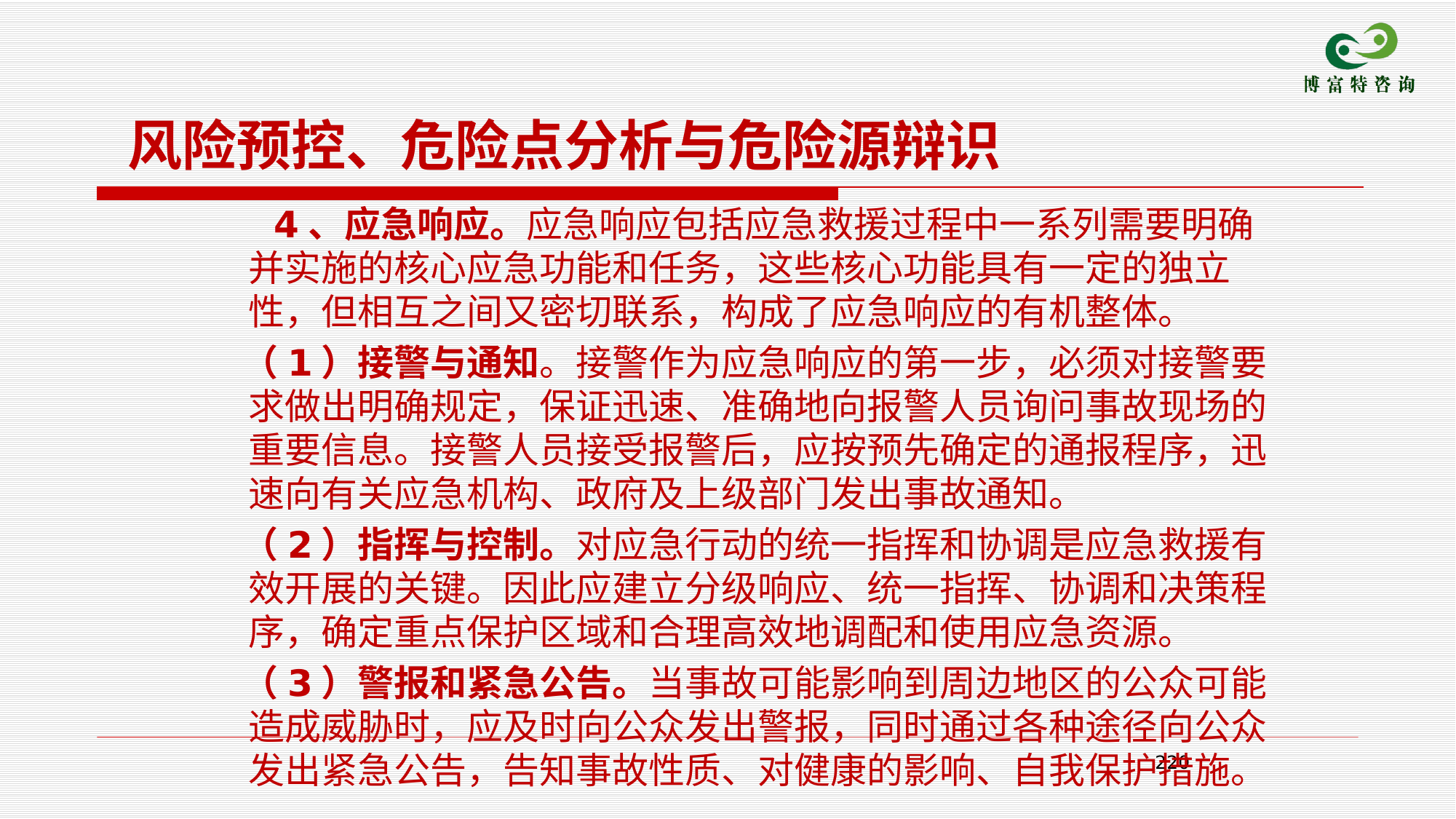

风险预控、危险点分析与危险源辩识
       4、应急响应。应急响应包括应急救援过程中一系列需要明确并实施的核心应急功能和任务，这些核心功能具有一定的独立性，但相互之间又密切联系，构成了应急响应的有机整体。
     （1）接警与通知。接警作为应急响应的第一步，必须对接警要求做出明确规定，保证迅速、准确地向报警人员询问事故现场的重要信息。接警人员接受报警后，应按预先确定的通报程序，迅速向有关应急机构、政府及上级部门发出事故通知。
     （2）指挥与控制。对应急行动的统一指挥和协调是应急救援有效开展的关键。因此应建立分级响应、统一指挥、协调和决策程序，确定重点保护区域和合理高效地调配和使用应急资源。
     （3）警报和紧急公告。当事故可能影响到周边地区的公众可能造成威胁时，应及时向公众发出警报，同时通过各种途径向公众发出紧急公告，告知事故性质、对健康的影响、自我保护措施。

220